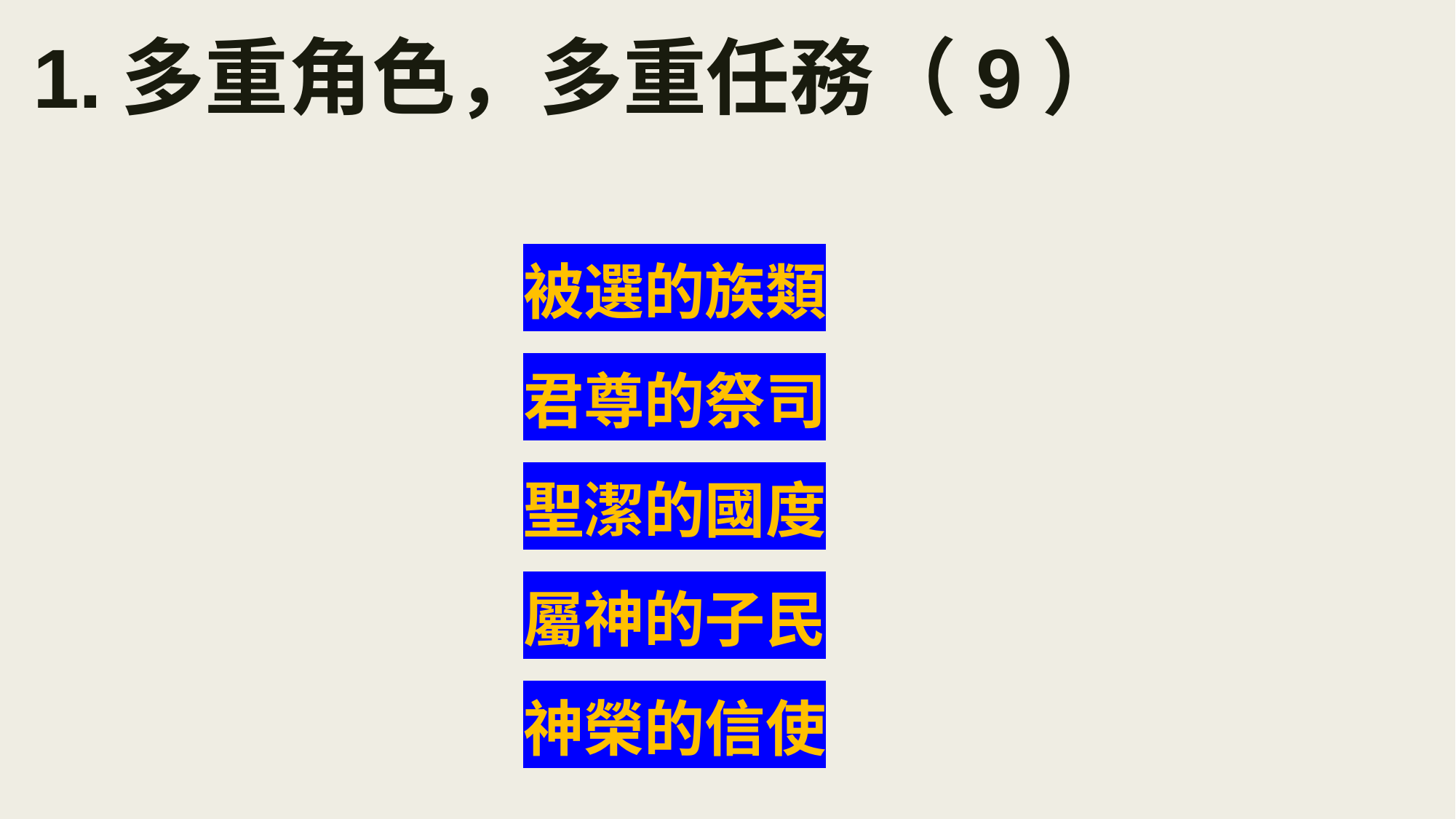

# 1.多重角色，多重任務（9）
被選的族類
君尊的祭司
聖潔的國度
屬神的子民
神榮的信使